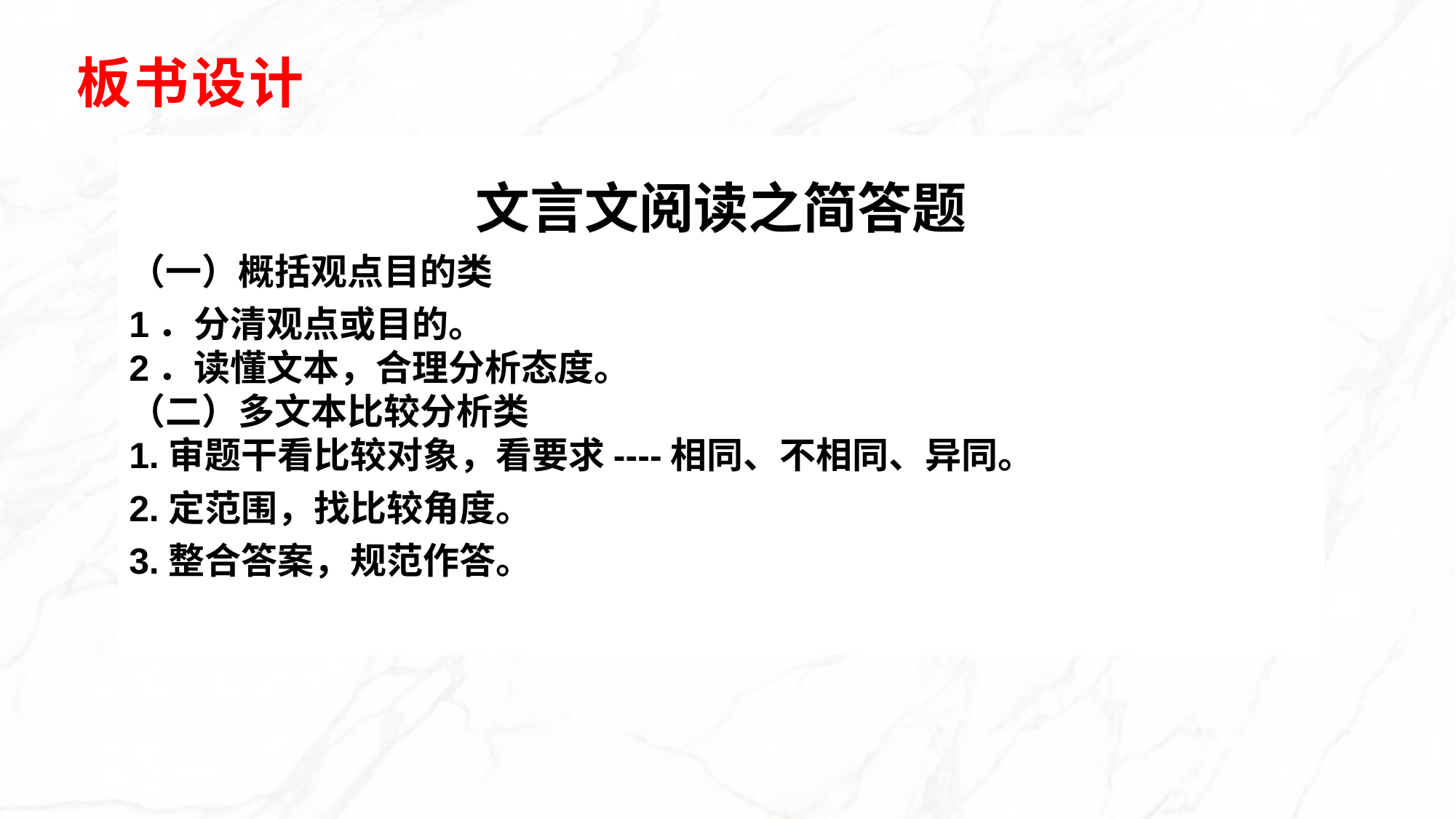

板书设计
文言文阅读之简答题
（一）概括观点目的类
1．分清观点或目的。
2．读懂文本，合理分析态度。
（二）多文本比较分析类
1.审题干看比较对象，看要求----相同、不相同、异同。
2.定范围，找比较角度。
3.整合答案，规范作答。